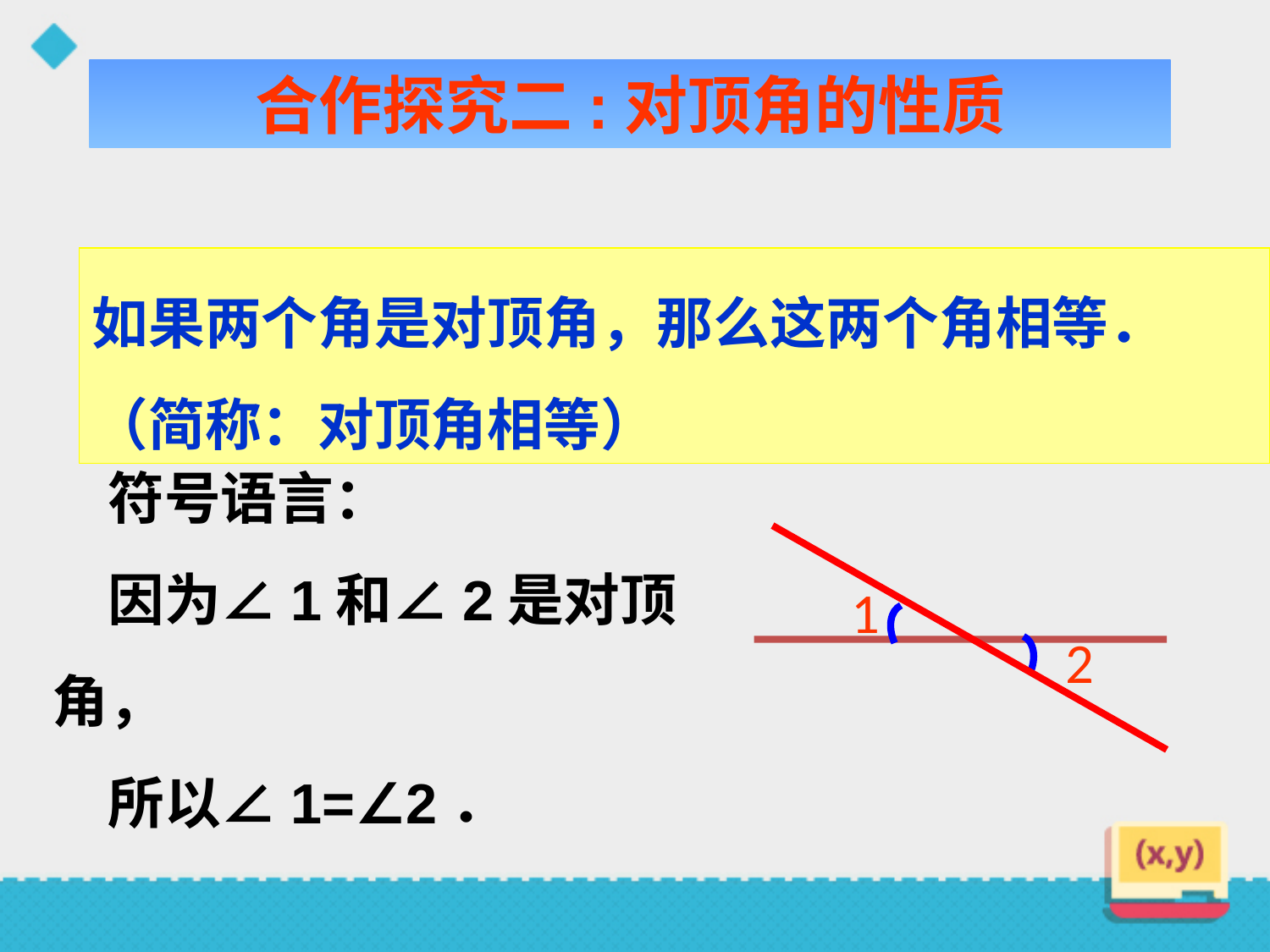

合作探究二:对顶角的性质
如果两个角是对顶角，那么这两个角相等．
（简称：对顶角相等）
符号语言：
因为∠1和∠2是对顶角，
所以∠1=∠2．

1

2